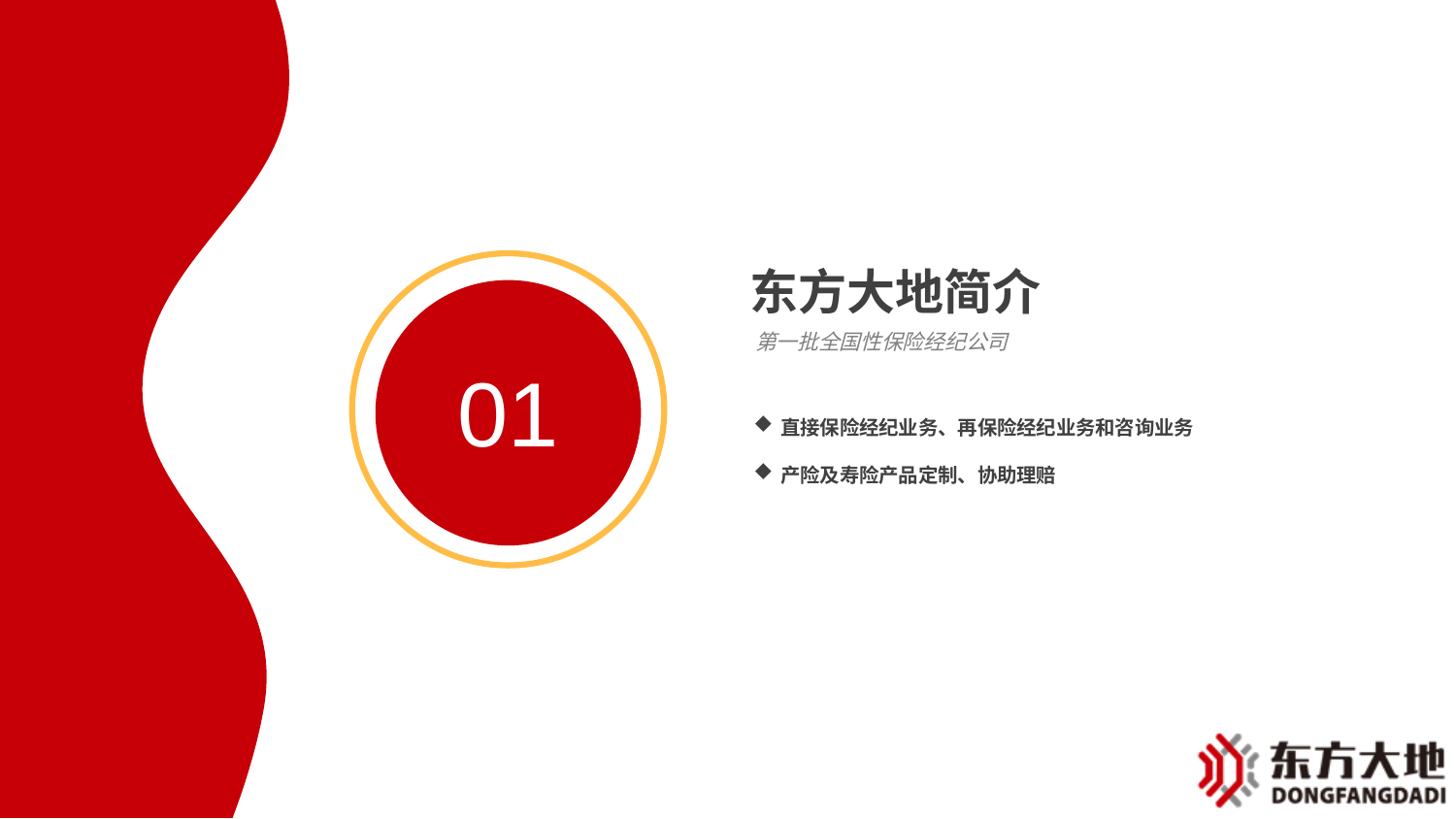

东方大地简介

第一批全国性保险经纪公司
01
直接保险经纪业务、再保险经纪业务和咨询业务
产险及寿险产品定制、协助理赔